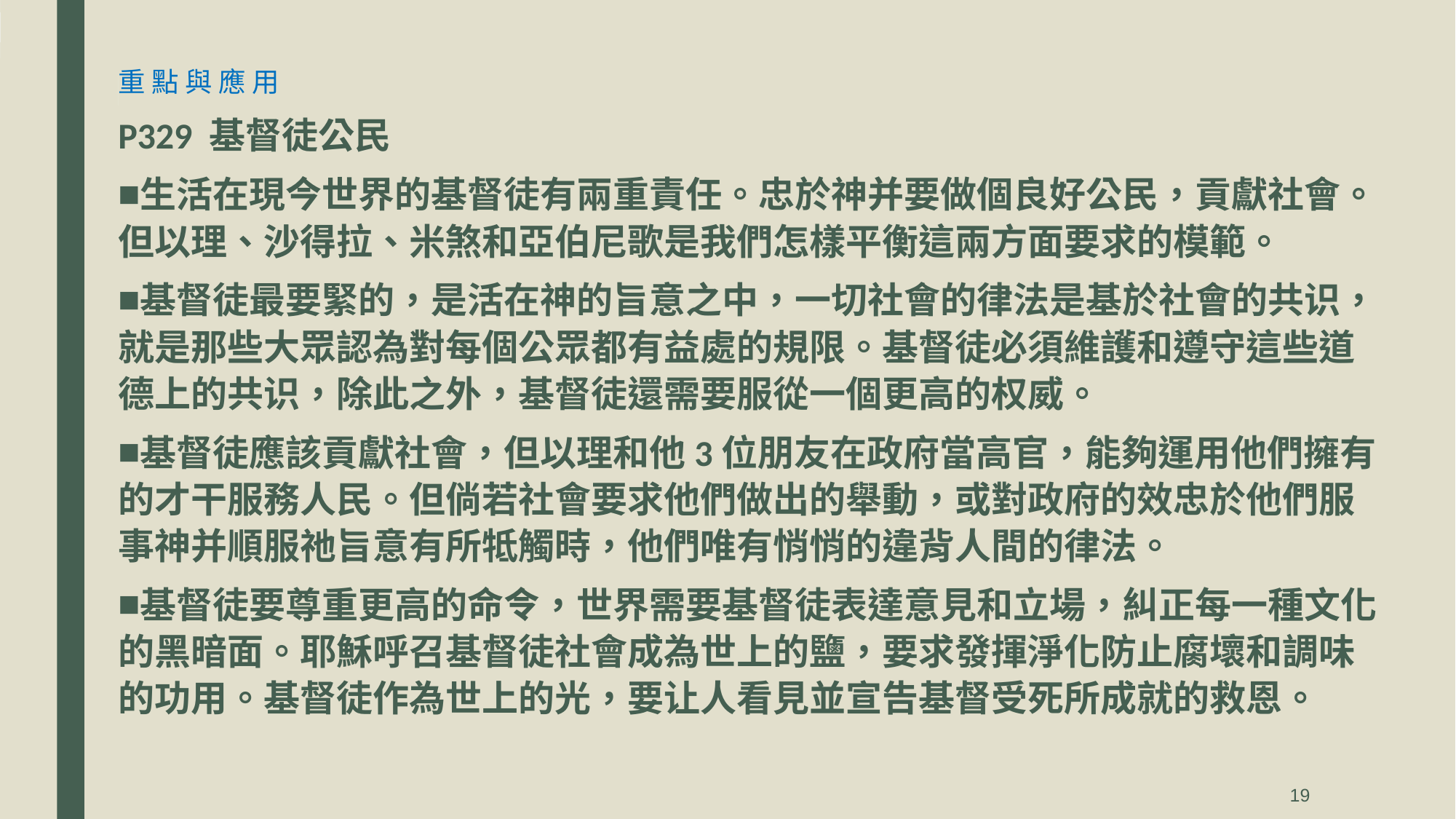

重 點 與 應 用
P329 基督徒公民
生活在現今世界的基督徒有兩重責任。忠於神并要做個良好公民，貢獻社會。但以理、沙得拉、米煞和亞伯尼歌是我們怎樣平衡這兩方面要求的模範。
基督徒最要緊的，是活在神的旨意之中，一切社會的律法是基於社會的共识，就是那些大眾認為對每個公眾都有益處的規限。基督徒必須維護和遵守這些道德上的共识，除此之外，基督徒還需要服從一個更高的权威。
基督徒應該貢獻社會，但以理和他3位朋友在政府當高官，能夠運用他們擁有的才干服務人民。但倘若社會要求他們做出的舉動，或對政府的效忠於他們服事神并順服祂旨意有所牴觸時，他們唯有悄悄的違背人間的律法。
基督徒要尊重更高的命令，世界需要基督徒表達意見和立場，糾正每一種文化的黑暗面。耶穌呼召基督徒社會成為世上的鹽，要求發揮淨化防止腐壞和調味的功用。基督徒作為世上的光，要让人看見並宣告基督受死所成就的救恩。

19